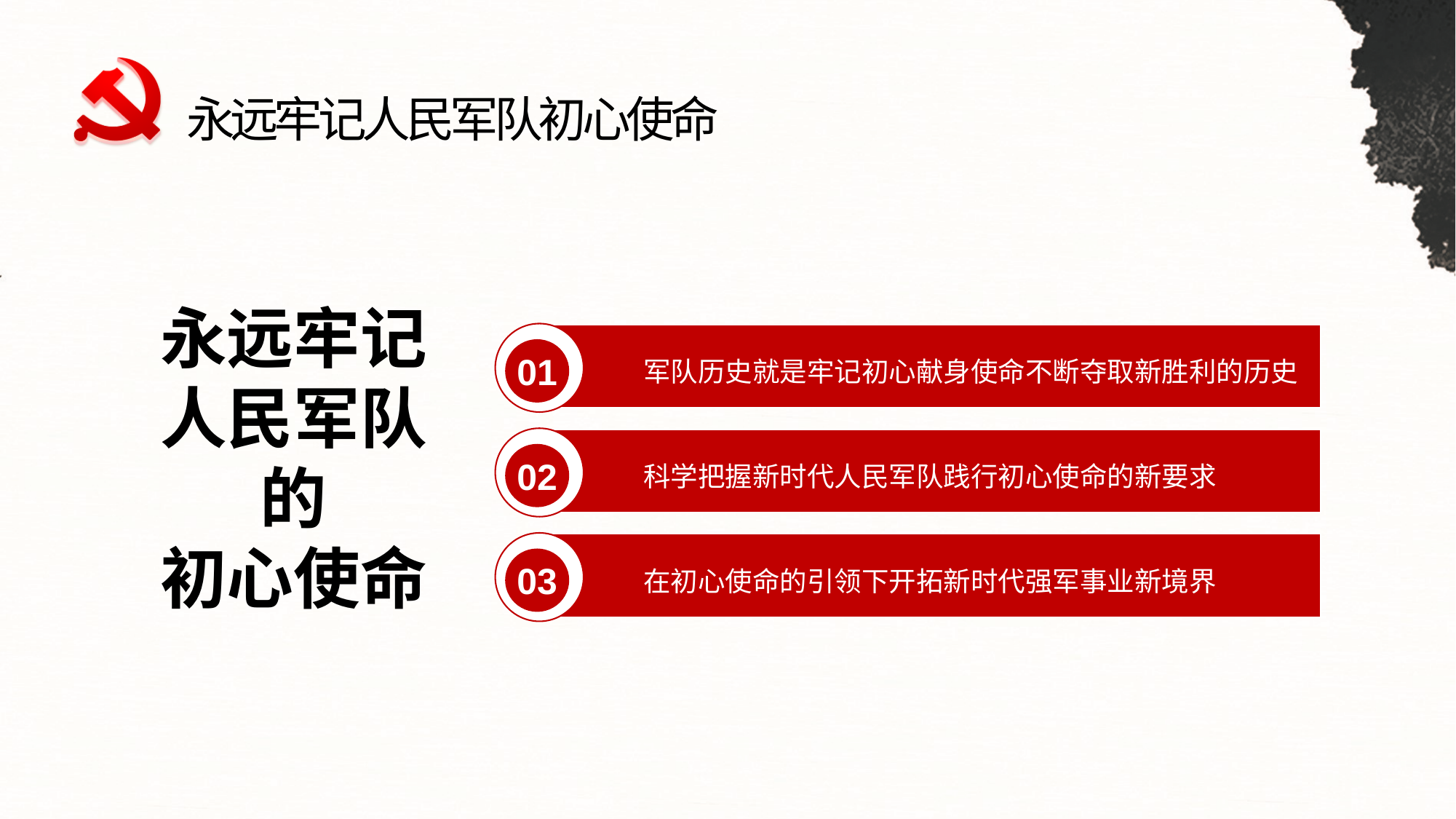

永远牢记人民军队初心使命
永远牢记
人民军队
的
初心使命

军队历史就是牢记初心献身使命不断夺取新胜利的历史
01

科学把握新时代人民军队践行初心使命的新要求
02

在初心使命的引领下开拓新时代强军事业新境界
03